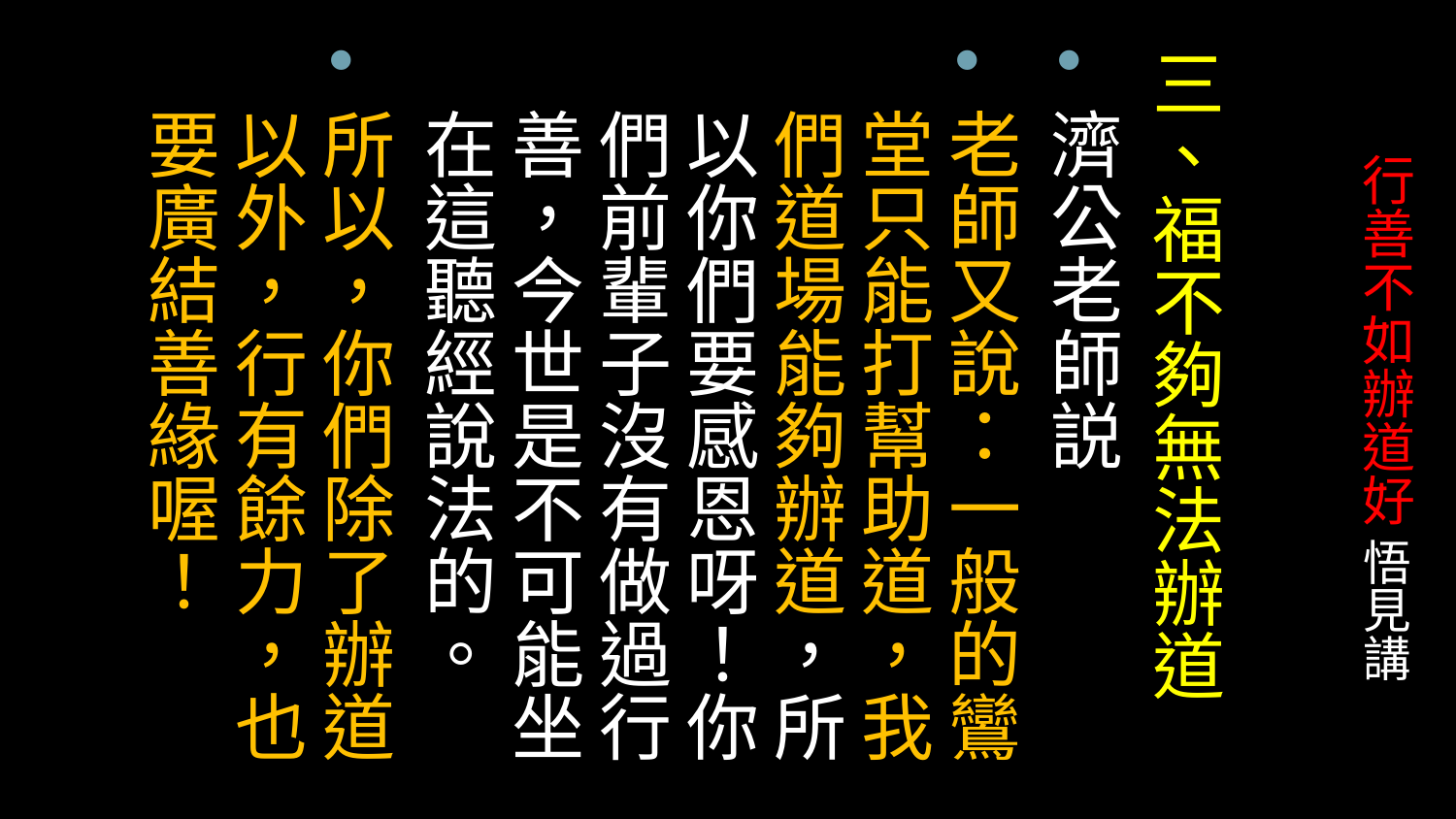

三、福不夠無法辦道
濟公老師説
老師又說：一般的鸞堂只能打幫助道，我們道場能夠辦道，所以你們要感恩呀！你們前輩子沒有做過行善，今世是不可能坐在這聽經說法的。
所以，你們除了辦道以外，行有餘力，也要廣結善緣喔！

# 行善不如辦道好 悟見講